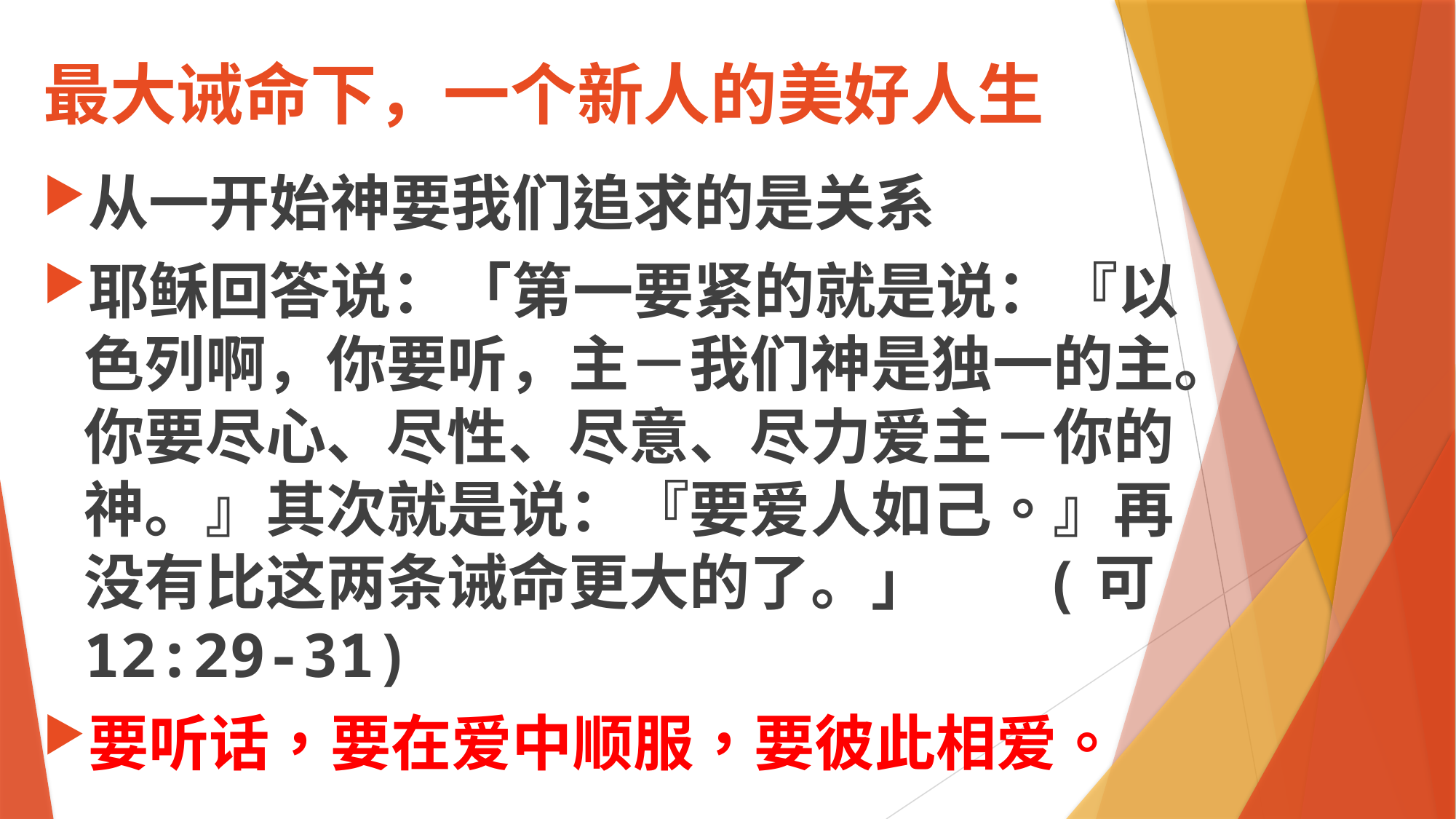

# 最大诫命下，一个新人的美好人生
从一开始神要我们追求的是关系
耶稣回答说：「第一要紧的就是说：『以色列啊，你要听，主－我们神是独一的主。你要尽心、尽性、尽意、尽力爱主－你的神。』其次就是说：『要爱人如己。』再没有比这两条诫命更大的了。」       (可 12:29-31)
要听话，要在爱中顺服，要彼此相爱。